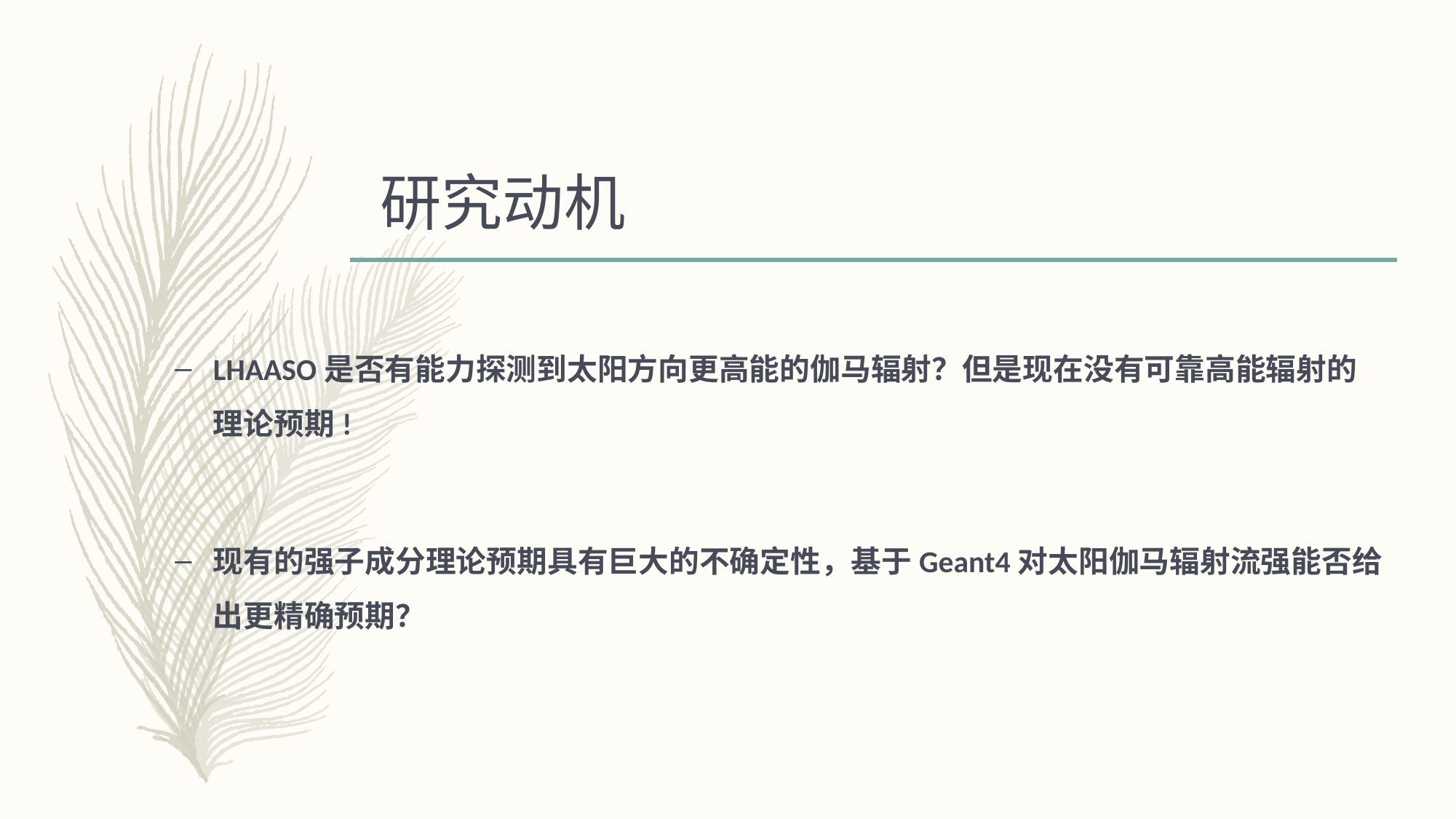

# 研究动机
LHAASO是否有能力探测到太阳方向更高能的伽马辐射？但是现在没有可靠高能辐射的理论预期!

现有的强子成分理论预期具有巨大的不确定性，基于Geant4对太阳伽马辐射流强能否给出更精确预期？